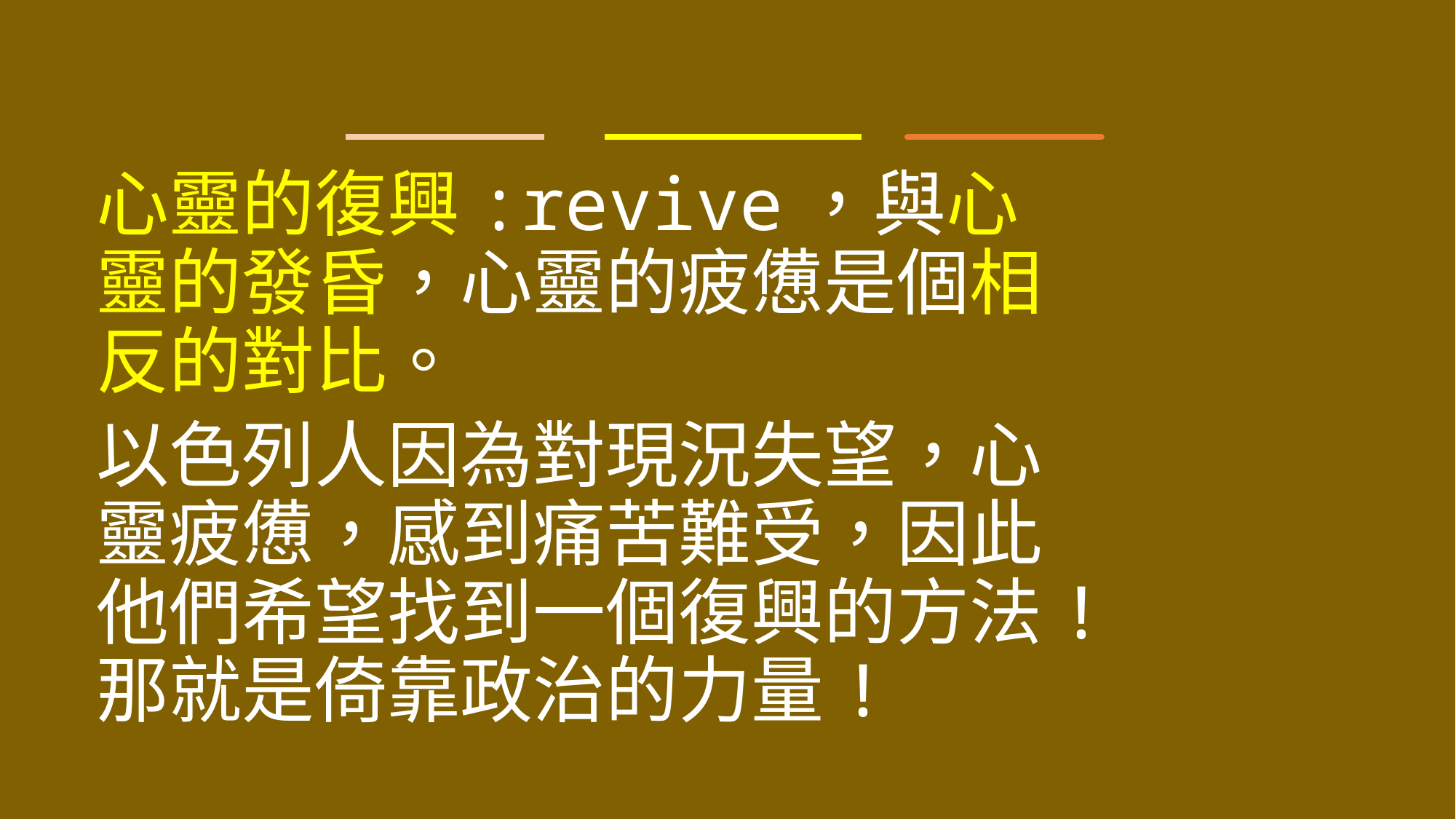

心靈的復興:revive，與心靈的發昏，心靈的疲憊是個相反的對比。
以色列人因為對現況失望，心靈疲憊，感到痛苦難受，因此他們希望找到一個復興的方法!那就是倚靠政治的力量!